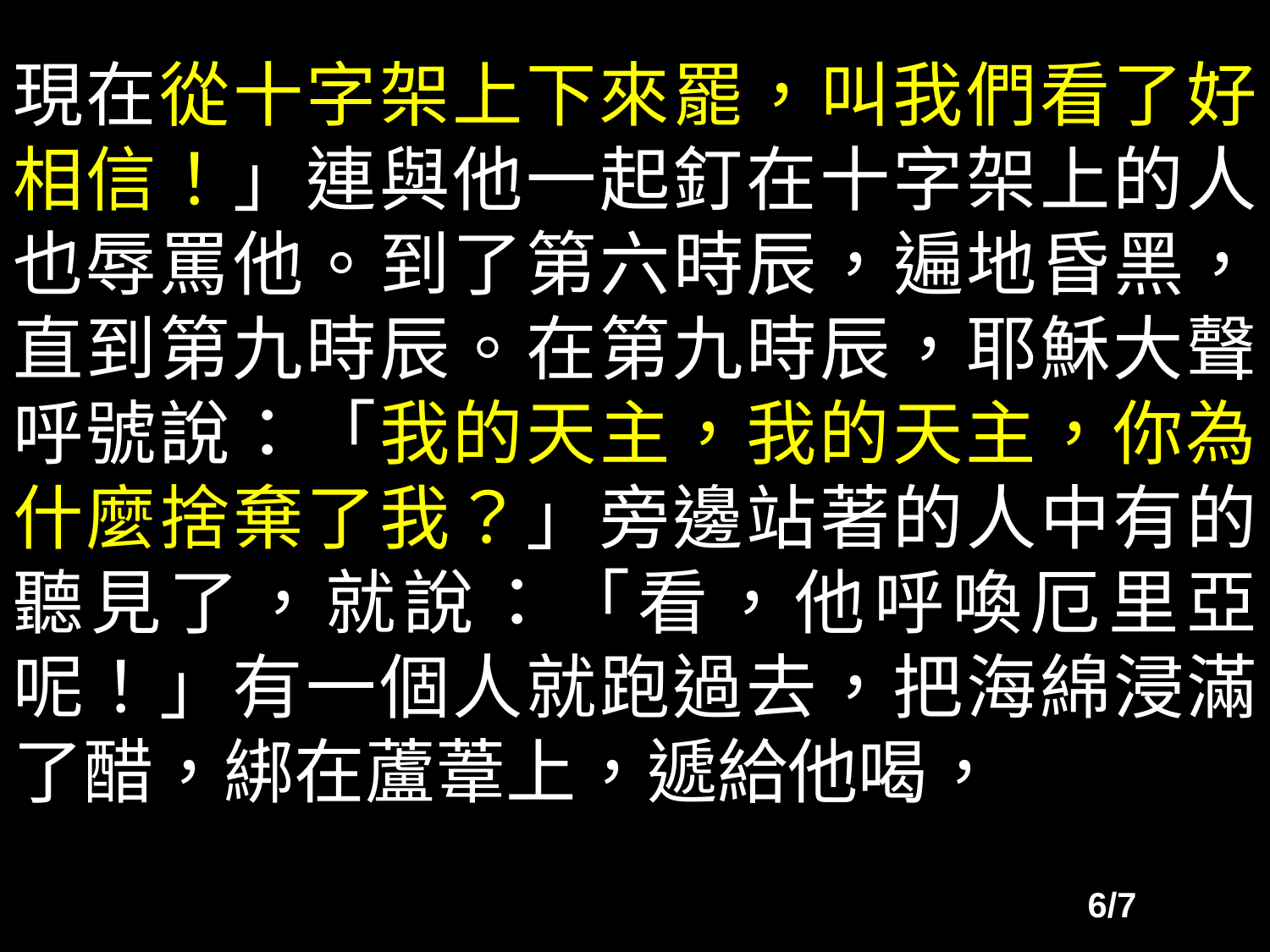

現在從十字架上下來罷，叫我們看了好相信！」連與他一起釘在十字架上的人也辱罵他。到了第六時辰，遍地昏黑，直到第九時辰。在第九時辰，耶穌大聲呼號說：「我的天主，我的天主，你為什麼捨棄了我？」旁邊站著的人中有的聽見了，就說：「看，他呼喚厄里亞呢！」有一個人就跑過去，把海綿浸滿了醋，綁在蘆葦上，遞給他喝，
6/7